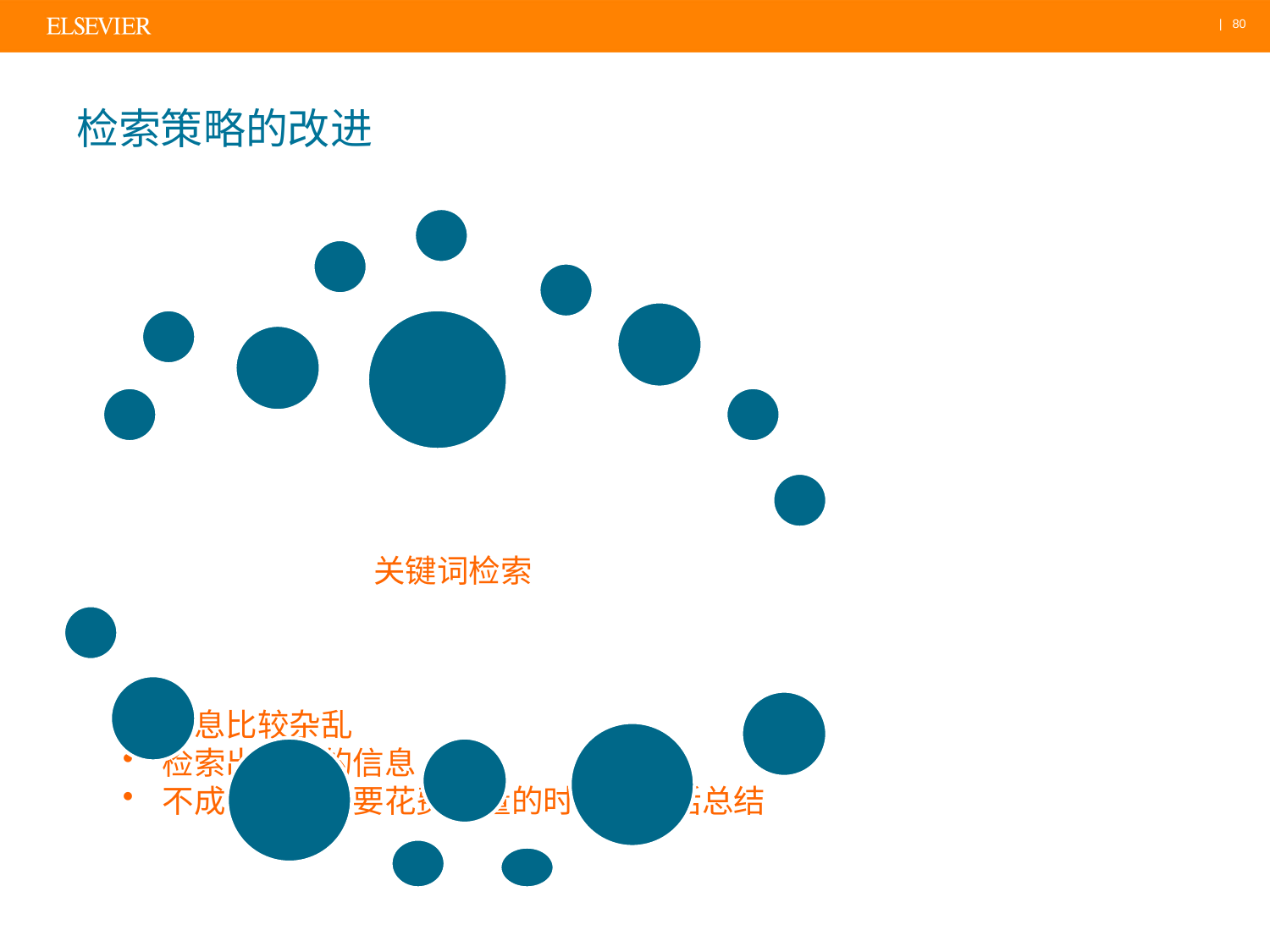

# 检索策略的改进
关键词检索
信息比较杂乱
检索出无关的信息
不成系统，需要花费大量的时间去概括总结